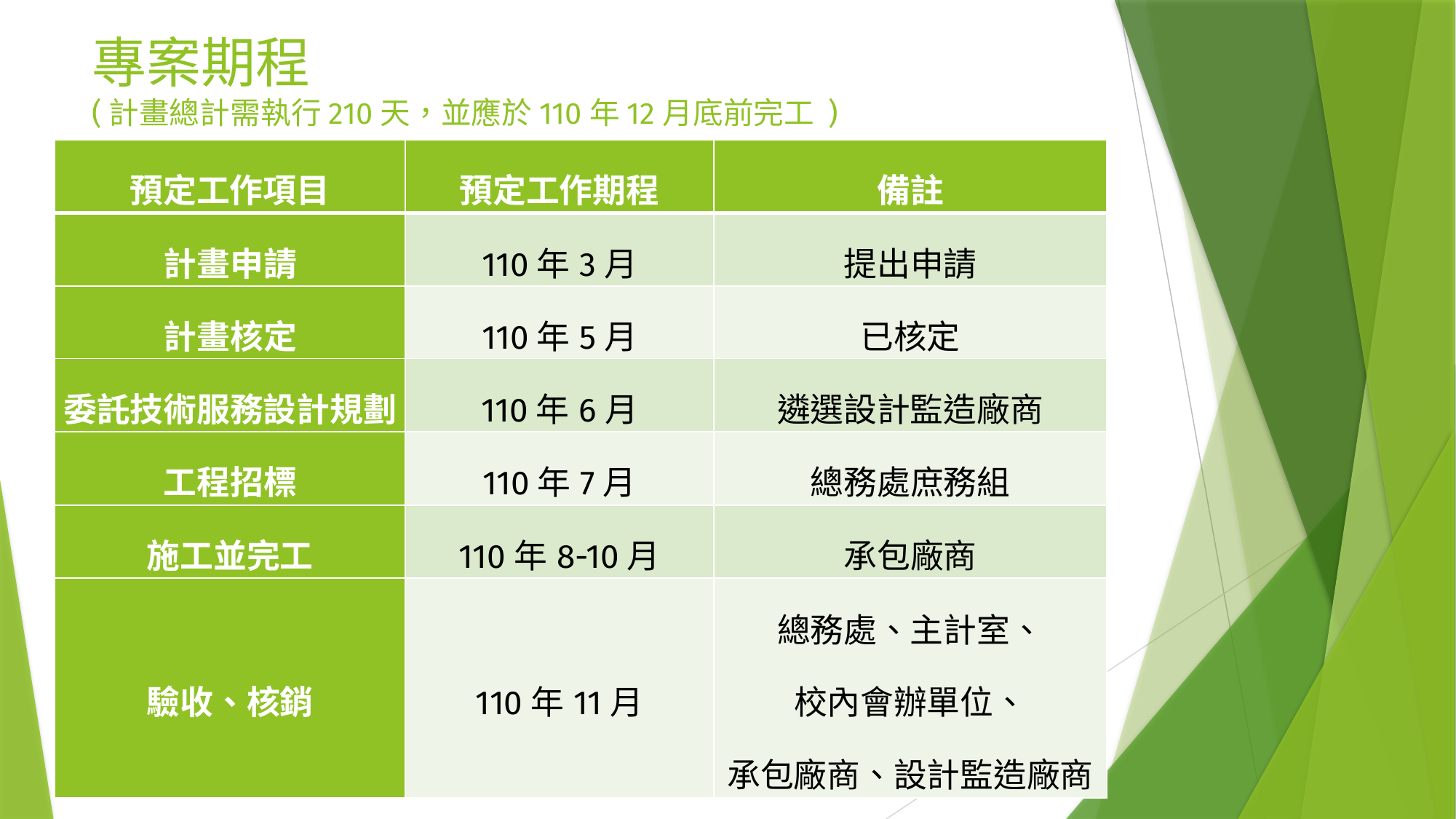

# 專案期程 (計畫總計需執行210天，並應於110年12月底前完工 )
| 預定工作項目 | 預定工作期程 | 備註 |
| --- | --- | --- |
| 計畫申請 | 110年3月 | 提出申請 |
| 計畫核定 | 110年5月 | 已核定 |
| 委託技術服務設計規劃 | 110年6月 | 遴選設計監造廠商 |
| 工程招標 | 110年7月 | 總務處庶務組 |
| 施工並完工 | 110年8-10月 | 承包廠商 |
| 驗收、核銷 | 110年11月 | 總務處、主計室、 校內會辦單位、 承包廠商、設計監造廠商 |